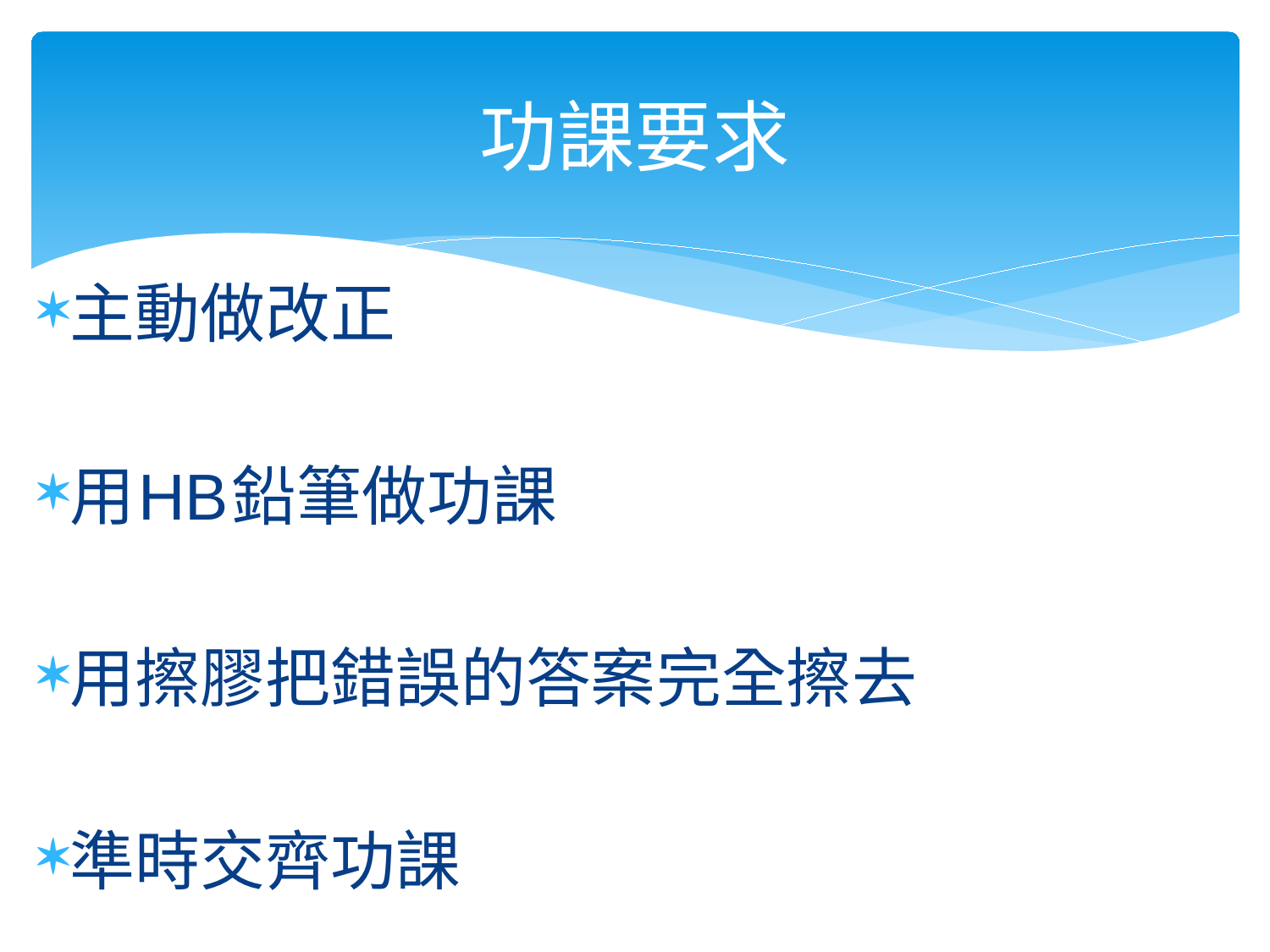

# 功課要求
主動做改正

用HB鉛筆做功課

用擦膠把錯誤的答案完全擦去

準時交齊功課